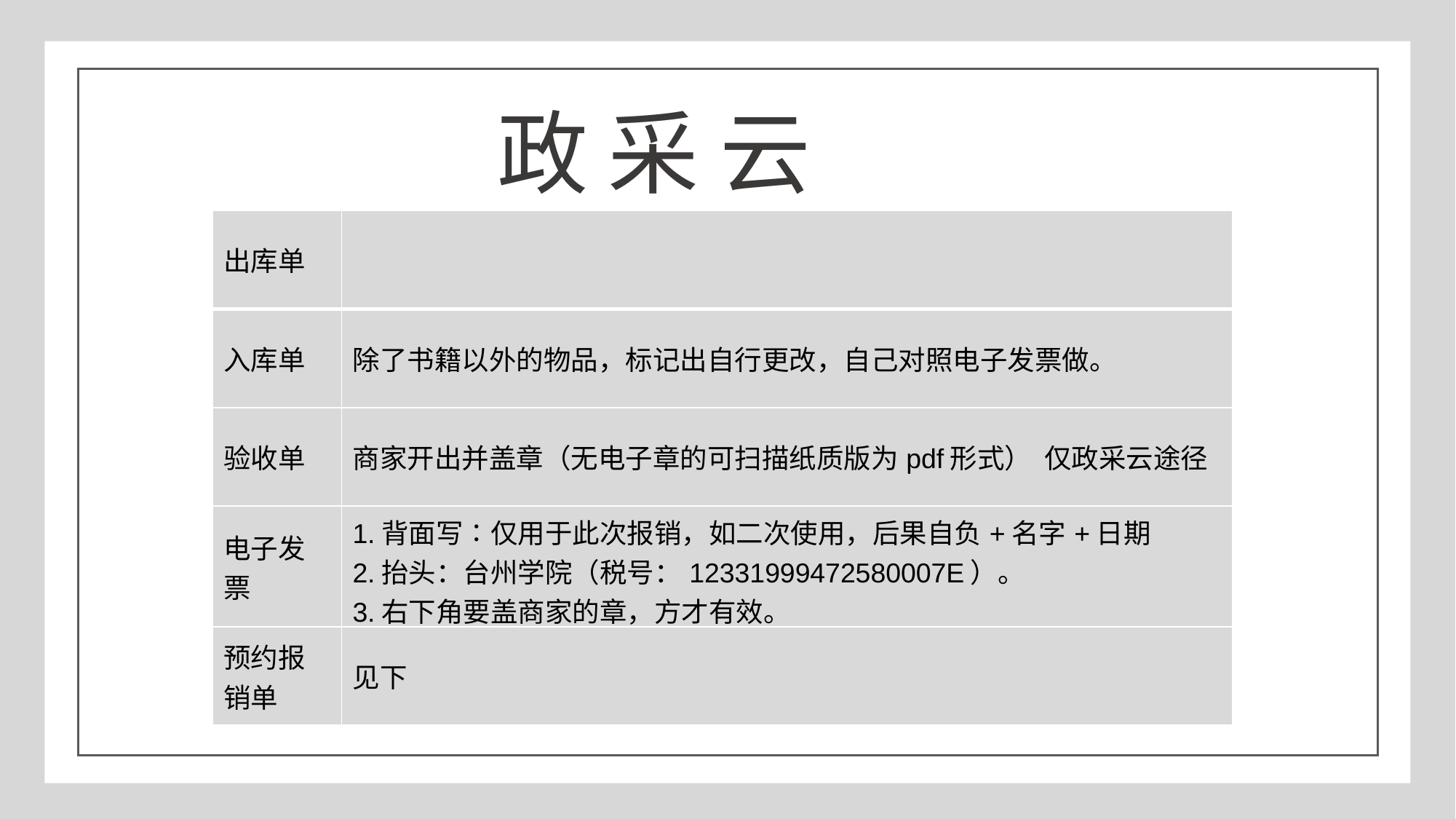

政 采 云
[图片]
| 出库单 |  |
| --- | --- |
| 入库单 | 除了书籍以外的物品，标记出自行更改，自己对照电子发票做。 |
| 验收单 | 商家开出并盖章（无电子章的可扫描纸质版为pdf形式） 仅政采云途径 |
| 电子发票 | 1.背面写∶仅用于此次报销，如二次使用，后果自负+名字+日期  2.抬头：台州学院（税号：12331999472580007E）。 3.右下角要盖商家的章，方才有效。 |
| 预约报销单 | 见下 |